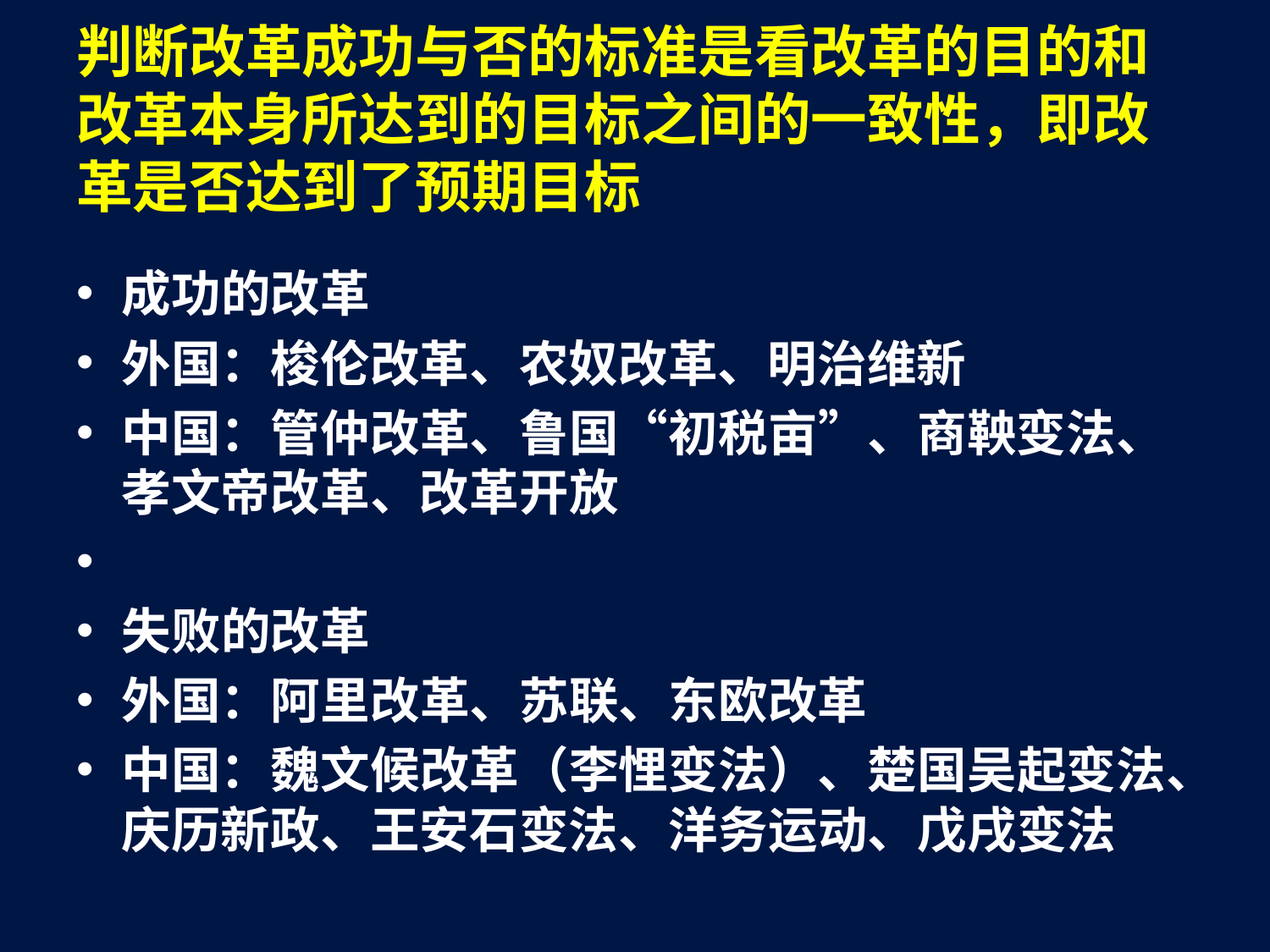

# 判断改革成功与否的标准是看改革的目的和改革本身所达到的目标之间的一致性，即改革是否达到了预期目标
成功的改革
外国：梭伦改革、农奴改革、明治维新
中国：管仲改革、鲁国“初税亩”、商鞅变法、孝文帝改革、改革开放

失败的改革
外国：阿里改革、苏联、东欧改革
中国：魏文候改革（李悝变法）、楚国吴起变法、庆历新政、王安石变法、洋务运动、戊戌变法